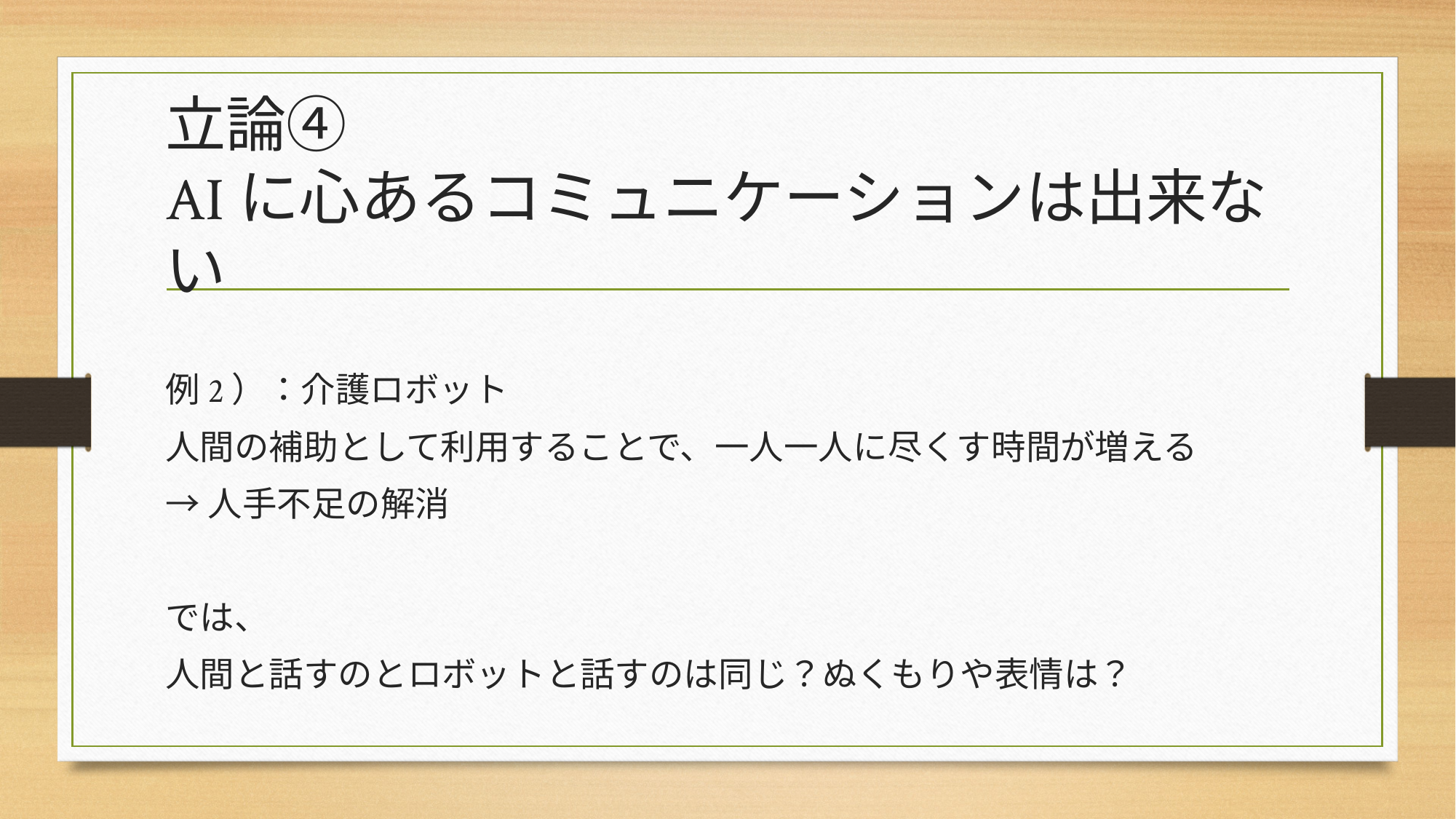

# 立論④ AIに心あるコミュニケーションは出来ない

例2）：介護ロボット
人間の補助として利用することで、一人一人に尽くす時間が増える
→人手不足の解消

では、
人間と話すのとロボットと話すのは同じ？ぬくもりや表情は？